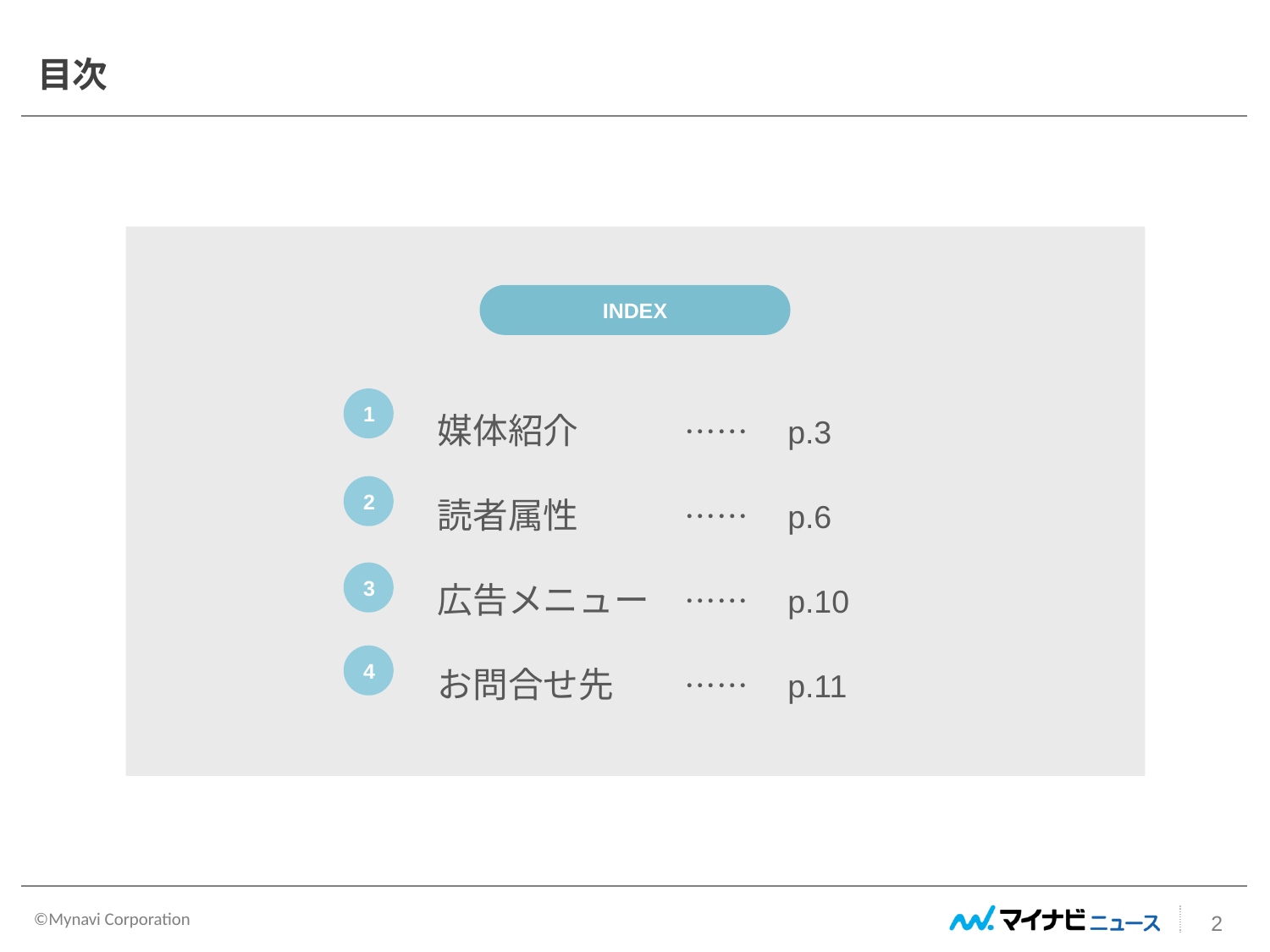

目次

INDEX
媒体紹介　　　……　p.3
読者属性　　　……　p.6
広告メニュー　……　p.10
お問合せ先　　……　p.11

1

2

3

4
2